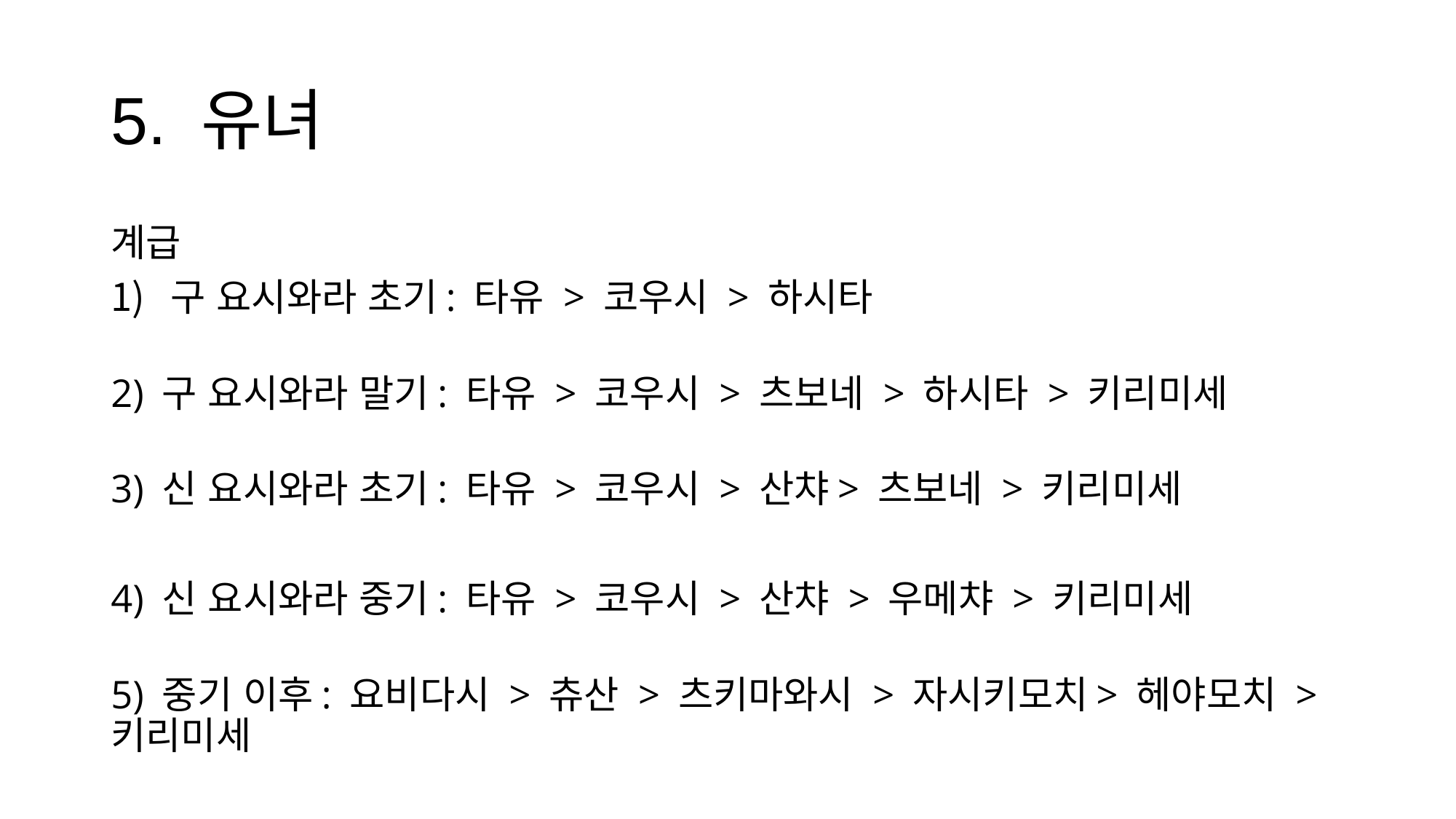

# 5. 유녀
계급
구 요시와라 초기: 타유 > 코우시 > 하시타
2) 구 요시와라 말기: 타유 > 코우시 > 츠보네 > 하시타 > 키리미세
3) 신 요시와라 초기: 타유 > 코우시 > 산챠> 츠보네 > 키리미세

4) 신 요시와라 중기: 타유 > 코우시 > 산챠 > 우메챠 > 키리미세
5) 중기 이후: 요비다시 > 츄산 > 츠키마와시 > 자시키모치> 헤야모치 > 키리미세